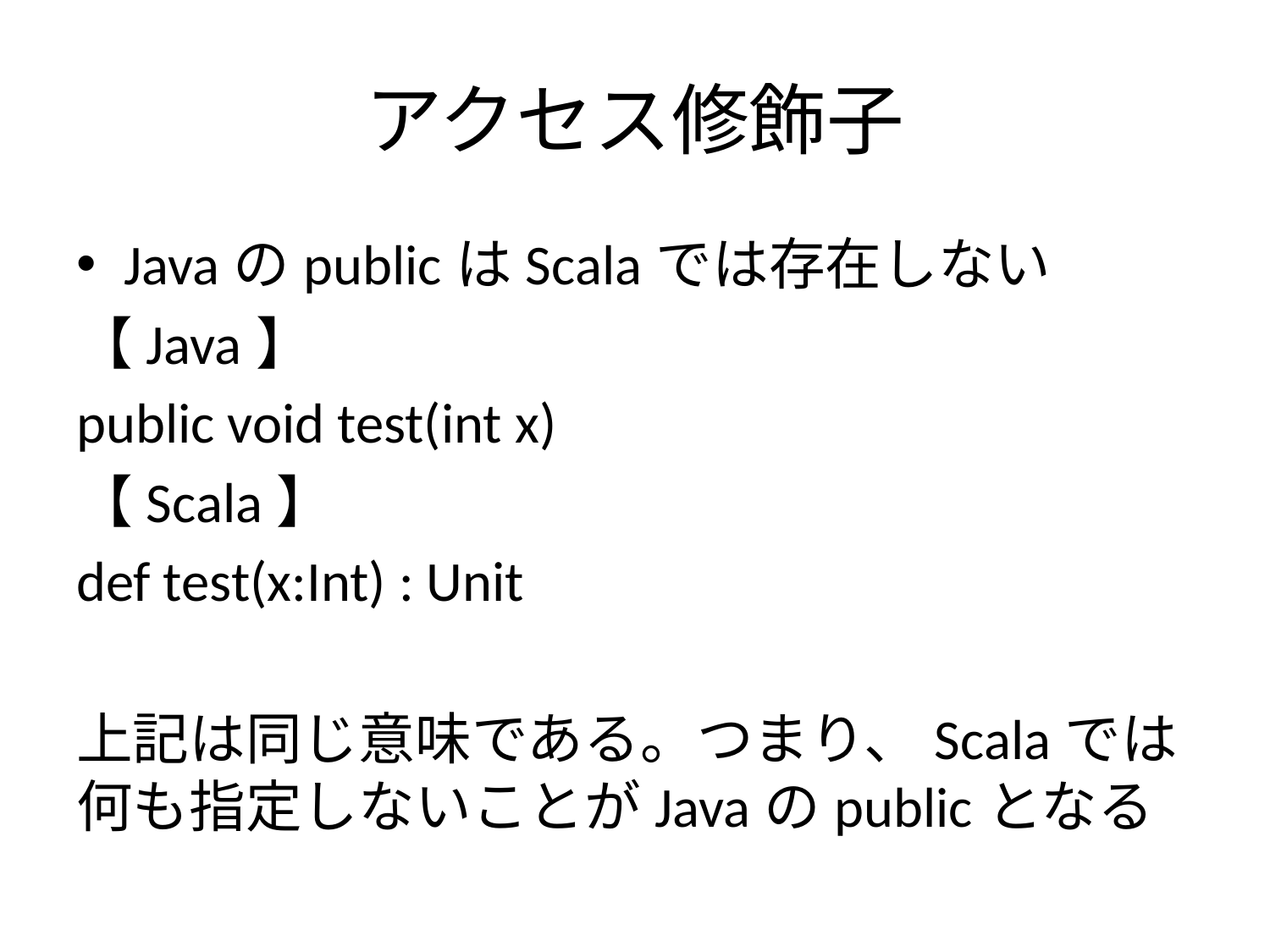

# アクセス修飾子
JavaのpublicはScalaでは存在しない
【Java】
public void test(int x)
【Scala】
def test(x:Int) : Unit

上記は同じ意味である。つまり、Scalaでは何も指定しないことがJavaのpublicとなる